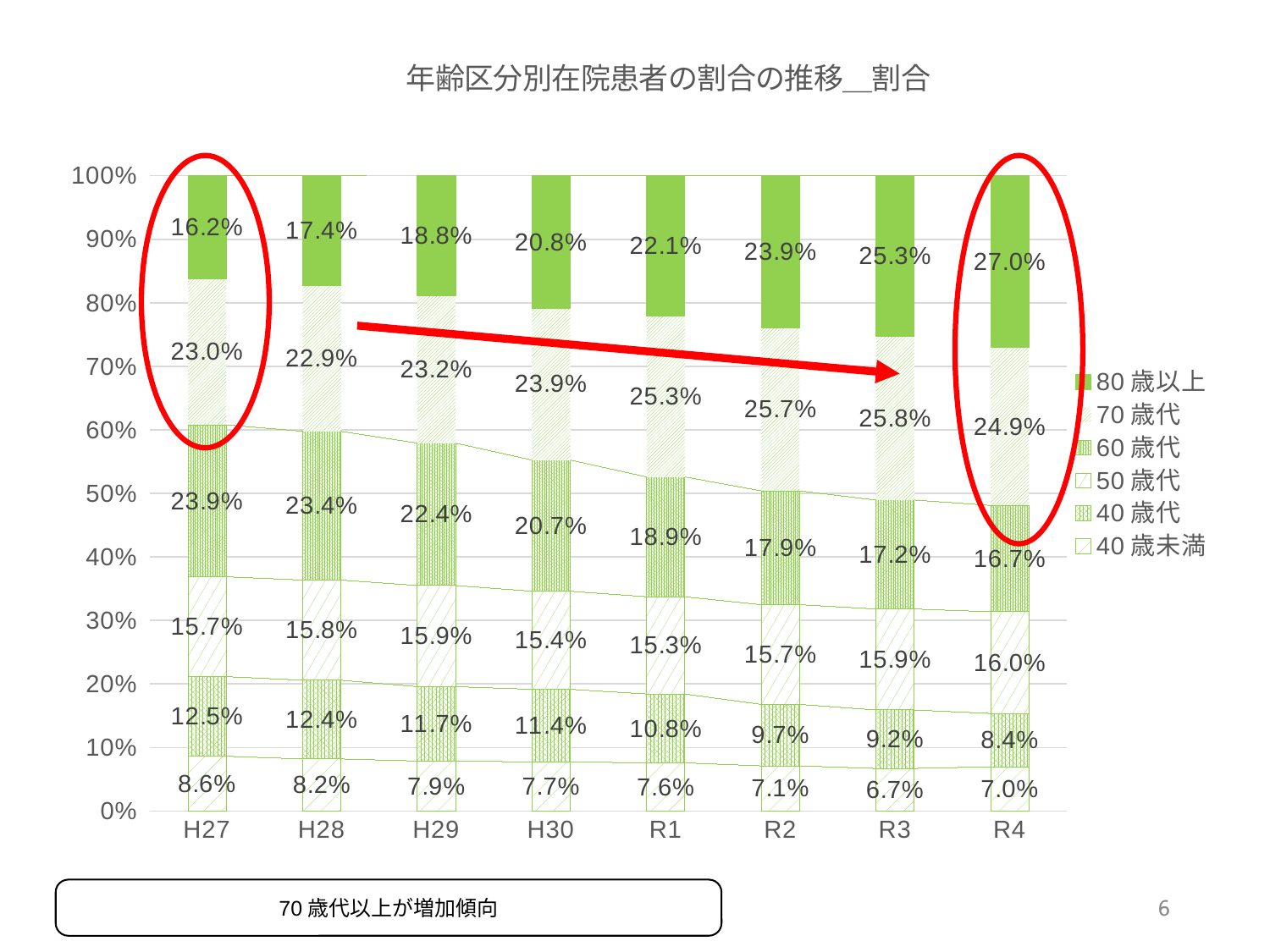

### Chart: 年齢区分別在院患者の割合の推移＿割合

| Category | 40歳未満 | 40歳代 | 50歳代 | 60歳代 | 70歳代 | 80歳以上 |
|---|---|---|---|---|---|---|
| H27 | 0.08620793450123412 | 0.1252784299560532 | 0.1571849978929625 | 0.23929925952681957 | 0.229907892360484 | 0.16212148576244656 |
| H28 | 0.08192107678189049 | 0.12401345977363108 | 0.1576017130620985 | 0.2343224227592536 | 0.22863260936066077 | 0.17350871826246558 |
| H29 | 0.07866405676535355 | 0.1170785417176413 | 0.15922436995351114 | 0.22430878394910692 | 0.2324443356985564 | 0.18827991191583068 |
| H30 | 0.07718643012760659 | 0.11434796140678494 | 0.15443510737628385 | 0.20672268907563024 | 0.2389666977902272 | 0.20834111422346716 |
| R1 | 0.0757641785469713 | 0.1084479860549088 | 0.15308472888003485 | 0.18869451534582582 | 0.25325281703293284 | 0.2207557741393264 |
| R2 | 0.07103161929096136 | 0.09683807090386458 | 0.15688278505269881 | 0.17923985946981794 | 0.25710635579687 | 0.23890130948578728 |
| R3 | 0.06700321248279027 | 0.09204746607224808 | 0.15891955680849668 | 0.17150724447649643 | 0.25771979282764046 | 0.25280272733232806 |
| R4 | 0.06957043756670224 | 0.08391141942369264 | 0.16008537886872998 | 0.16748932764140875 | 0.2486659551760939 | 0.2702774813233725 |

70歳代以上が増加傾向
6